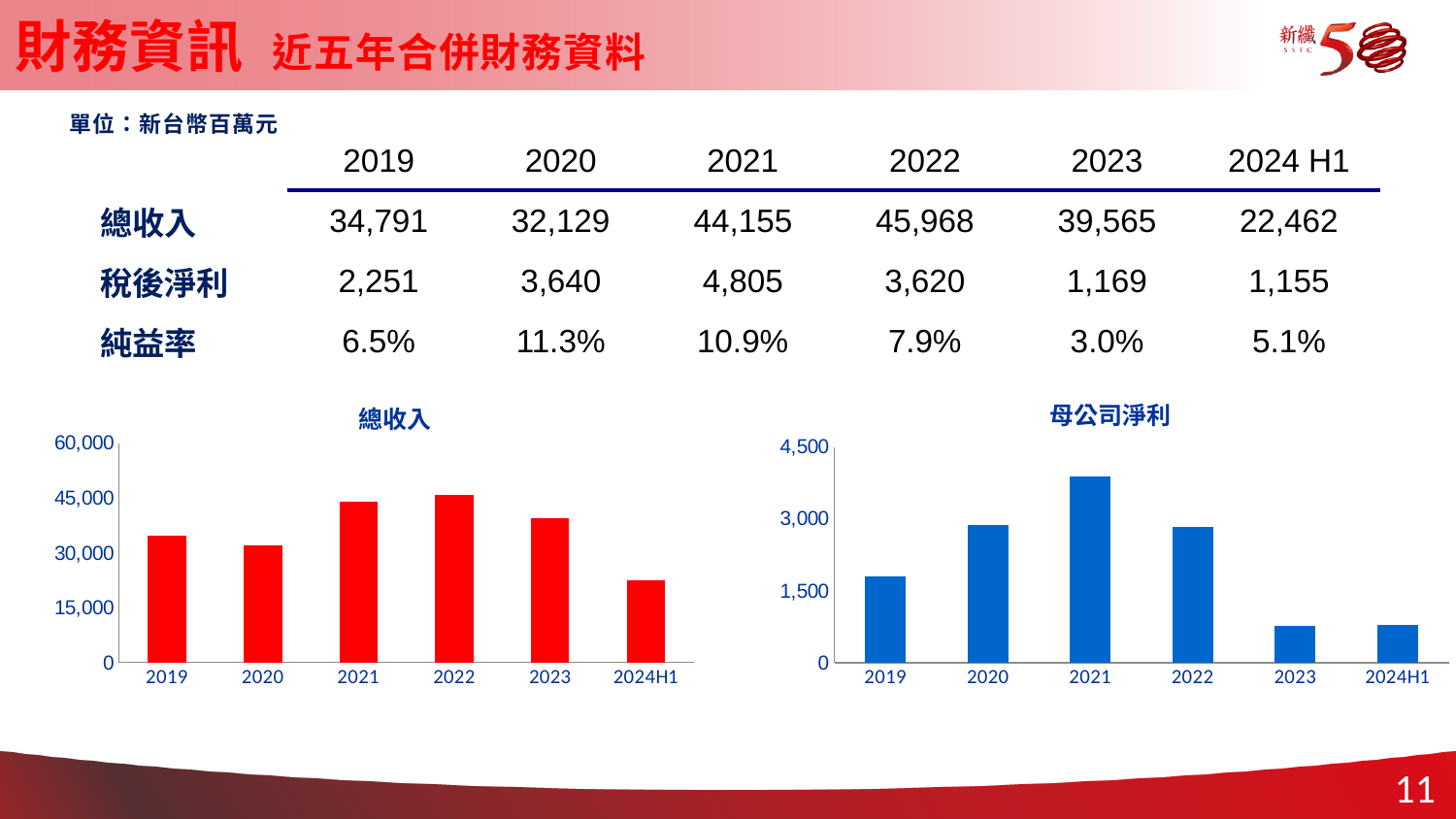

財務資訊  近五年合併財務資料
| 單位：新台幣百萬元 |
| --- |
|  | 2019 | 2020 | 2021 | 2022 | 2023 | 2024 H1 |
| --- | --- | --- | --- | --- | --- | --- |
| 總收入 | 34,791 | 32,129 | 44,155 | 45,968 | 39,565 | 22,462 |
| 稅後淨利 | 2,251 | 3,640 | 4,805 | 3,620 | 1,169 | 1,155 |
| 純益率 | 6.5% | 11.3% | 10.9% | 7.9% | 3.0% | 5.1% |

### Chart: 母公司淨利

| Category | 母公司淨利 |
|---|---|
| 2019 | 1793.0 |
| 2020 | 2884.0 |
| 2021 | 3888.0 |
| 2022 | 2824.0 |
| 2023 | 764.0 |
| 2024H1 | 796.0 |

### Chart: 總收入

| Category | 總收入 |
|---|---|
| 2019 | 34791.0 |
| 2020 | 32129.0 |
| 2021 | 44155.0 |
| 2022 | 45968.0 |
| 2023 | 39565.0 |
| 2024H1 | 22462.0 |
11